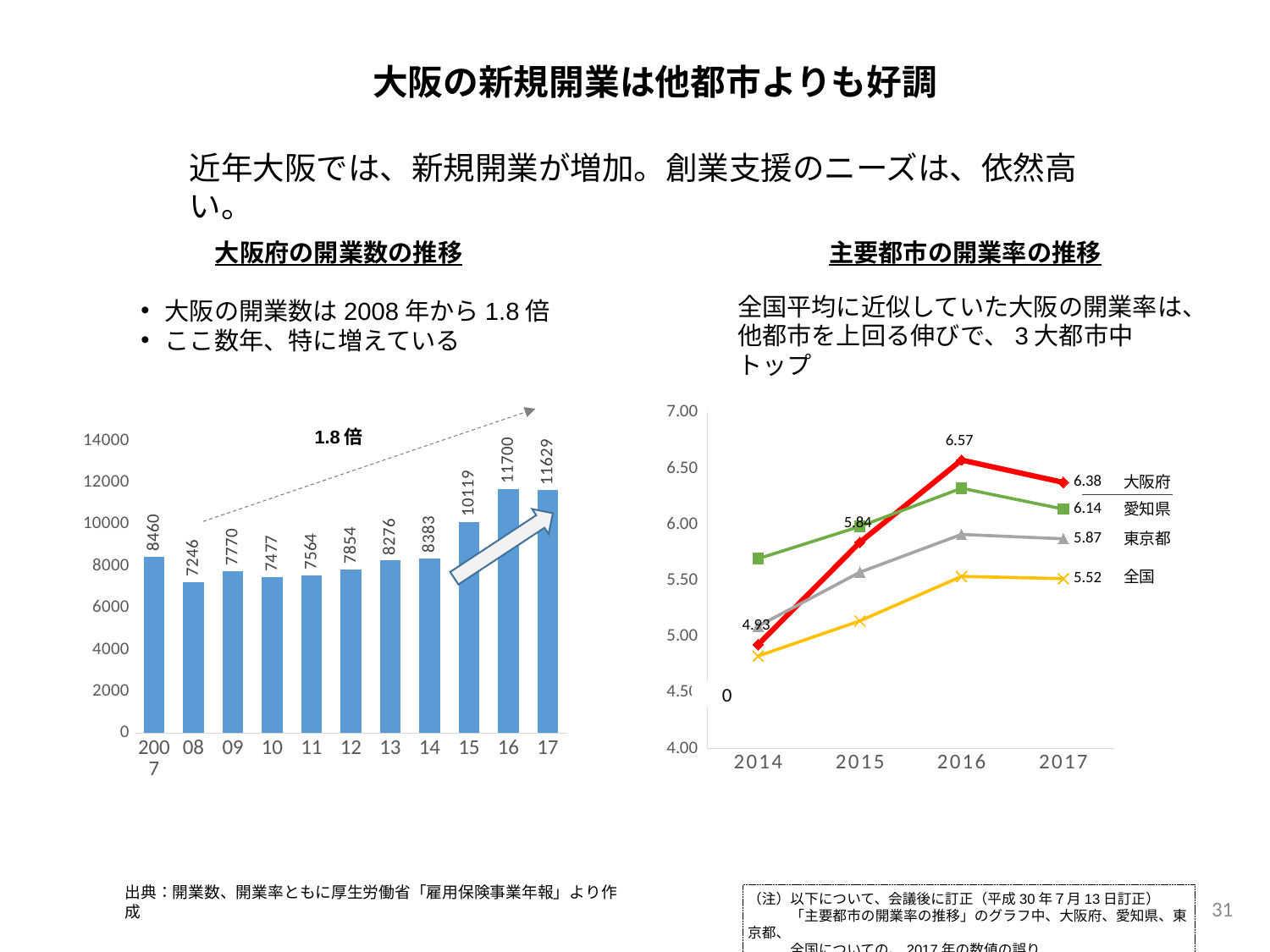

大阪の新規開業は他都市よりも好調
近年大阪では、新規開業が増加。創業支援のニーズは、依然高い。
大阪府の開業数の推移
主要都市の開業率の推移
全国平均に近似していた大阪の開業率は、他都市を上回る伸びで、3大都市中トップ
大阪の開業数は2008年から1.8倍
ここ数年、特に増えている

### Chart

| Category | 大阪 | 愛知 | 東京 | 全国 |
|---|---|---|---|---|
| 2014 | 4.925729193597669 | 5.69412024188064 | 5.091067042118507 | 4.824626673458758 |
| 2015 | 5.840018468286489 | 5.981583993632186 | 5.572793697709061 | 5.137994017075519 |
| 2016 | 6.5748805844338305 | 6.32375055285272 | 5.910733745266554 | 5.536143464596044 |
| 2017 | 6.375443386347812 | 6.136948088741664 | 5.871383108382612 | 5.516314451241185 |

### Chart

| Category | 開業数 |
|---|---|
| 2007 | 8460.0 |
| 08 | 7246.0 |
| 09 | 7770.0 |
| 10 | 7477.0 |
| 11 | 7564.0 |
| 12 | 7854.0 |
| 13 | 8276.0 |
| 14 | 8383.0 |
| 15 | 10119.0 |
| 16 | 11700.0 |
| 17 | 11629.0 |
1.8倍
大阪府

愛知県

東京都

全国

0
出典：開業数、開業率ともに厚生労働省「雇用保険事業年報」より作成
31
（注）以下について、会議後に訂正（平成30年７月13日訂正）
　　　「主要都市の開業率の推移」のグラフ中、大阪府、愛知県、東京都、
　　　全国についての、2017年の数値の誤り